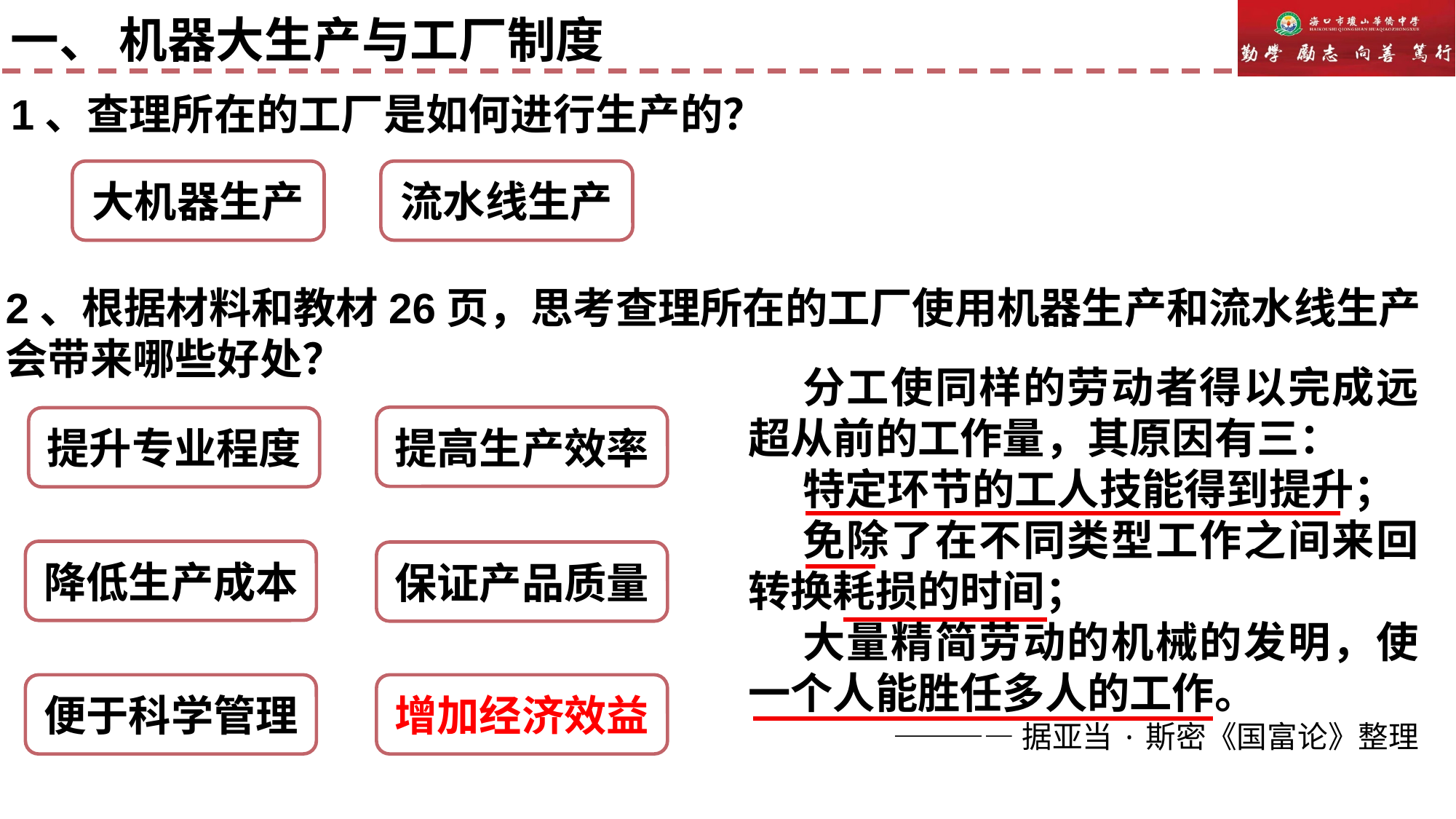

一、 机器大生产与工厂制度
1、查理所在的工厂是如何进行生产的？
大机器生产
流水线生产
2、根据材料和教材26页，思考查理所在的工厂使用机器生产和流水线生产会带来哪些好处？
分工使同样的劳动者得以完成远超从前的工作量，其原因有三：
特定环节的工人技能得到提升；
免除了在不同类型工作之间来回转换耗损的时间；
大量精简劳动的机械的发明，使一个人能胜任多人的工作。
————据亚当·斯密《国富论》整理
提高生产效率
提升专业程度
降低生产成本
保证产品质量
便于科学管理
增加经济效益